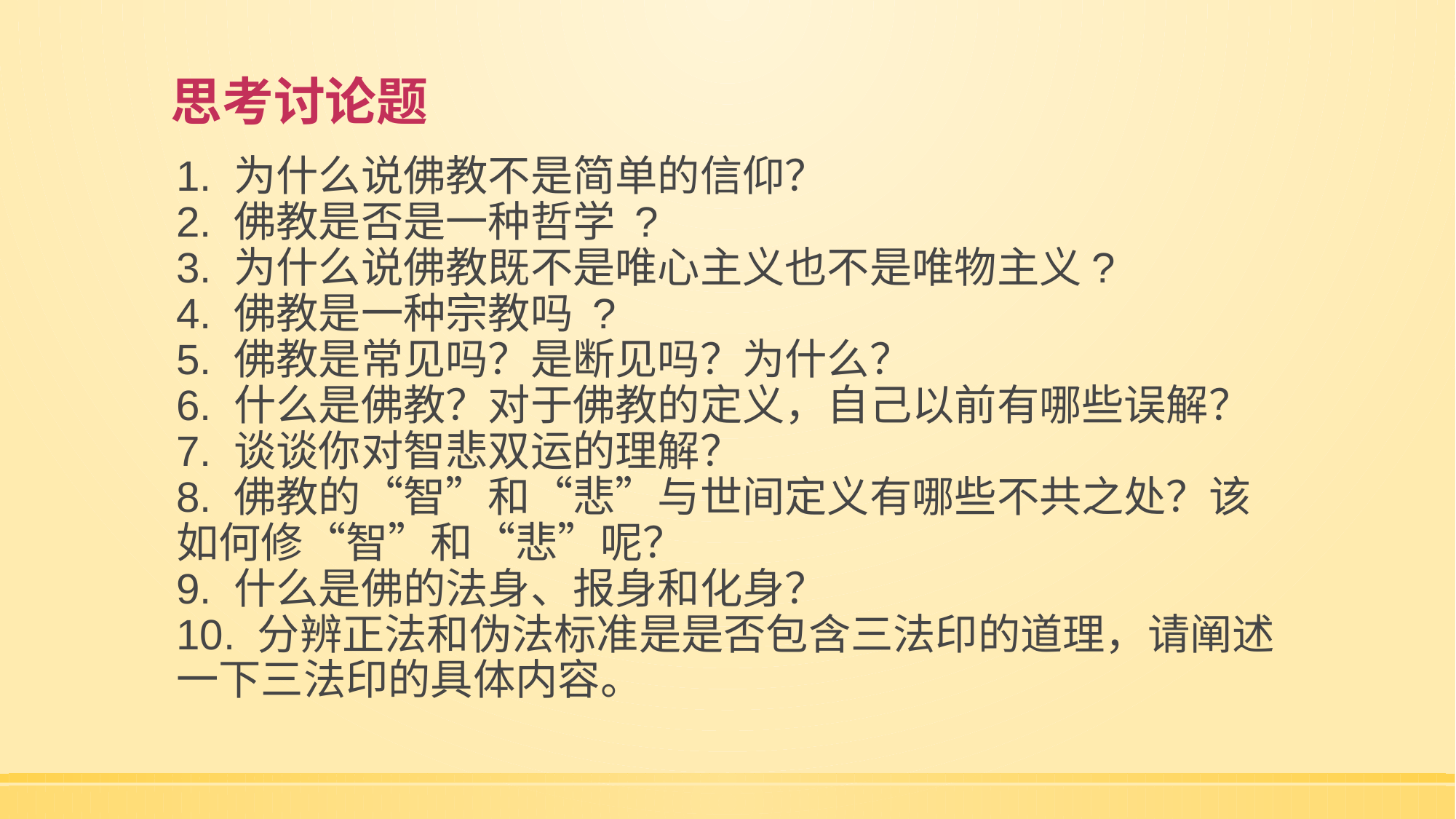

# 思考讨论题
1. 为什么说佛教不是简单的信仰？
2. 佛教是否是一种哲学 ?
3. 为什么说佛教既不是唯心主义也不是唯物主义?
4. 佛教是一种宗教吗 ?
5. 佛教是常见吗？是断见吗？为什么？
6. 什么是佛教？对于佛教的定义，自己以前有哪些误解？
7. 谈谈你对智悲双运的理解？
8. 佛教的“智”和“悲”与世间定义有哪些不共之处？该如何修“智”和“悲”呢？
9. 什么是佛的法身、报身和化身？
10. 分辨正法和伪法标准是是否包含三法印的道理，请阐述一下三法印的具体内容。